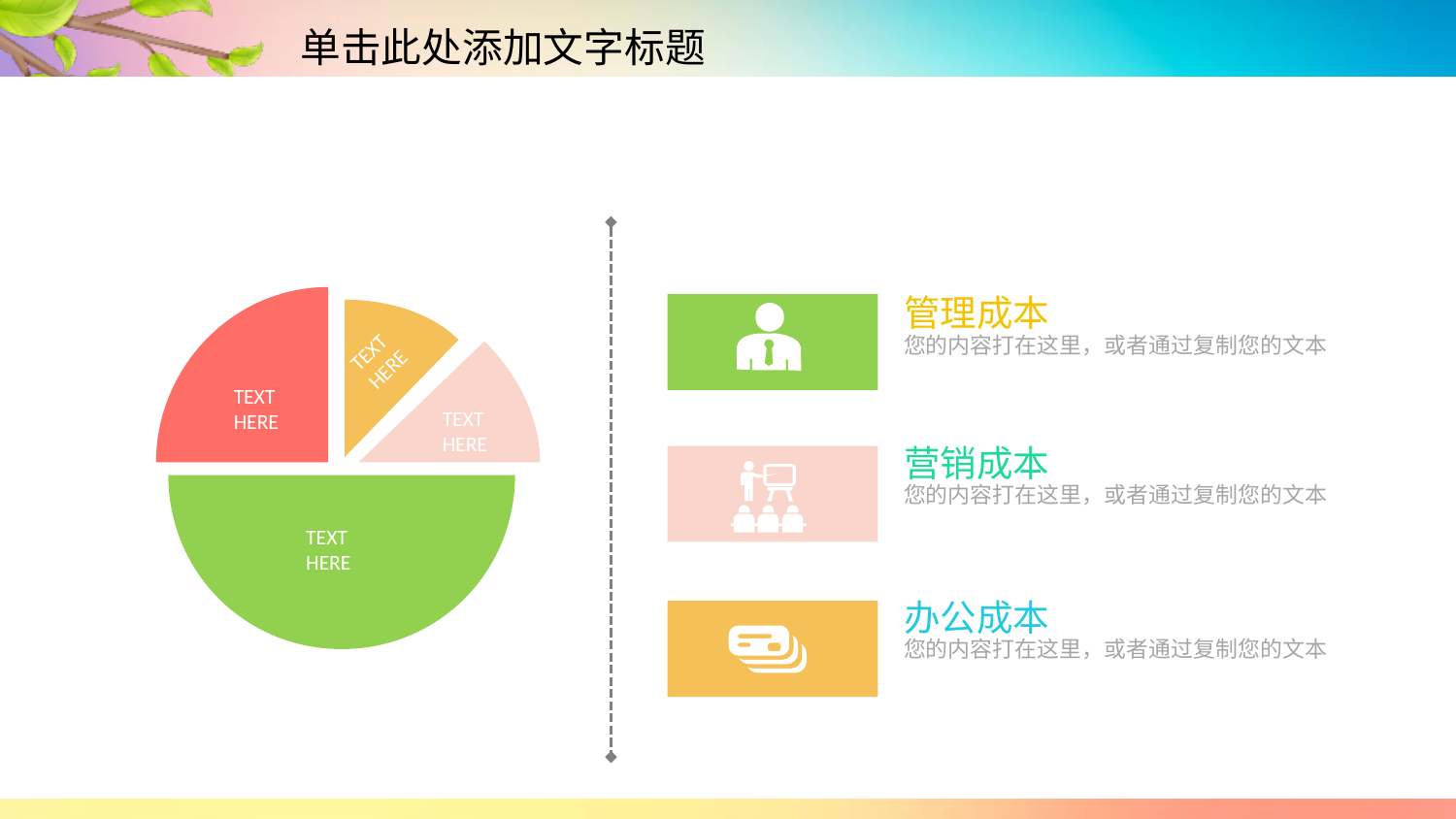

0
管理成本

TEXT HERE
您的内容打在这里，或者通过复制您的文本

TEXT HERE
TEXT HERE
营销成本

您的内容打在这里，或者通过复制您的文本

TEXT HERE
办公成本

您的内容打在这里，或者通过复制您的文本